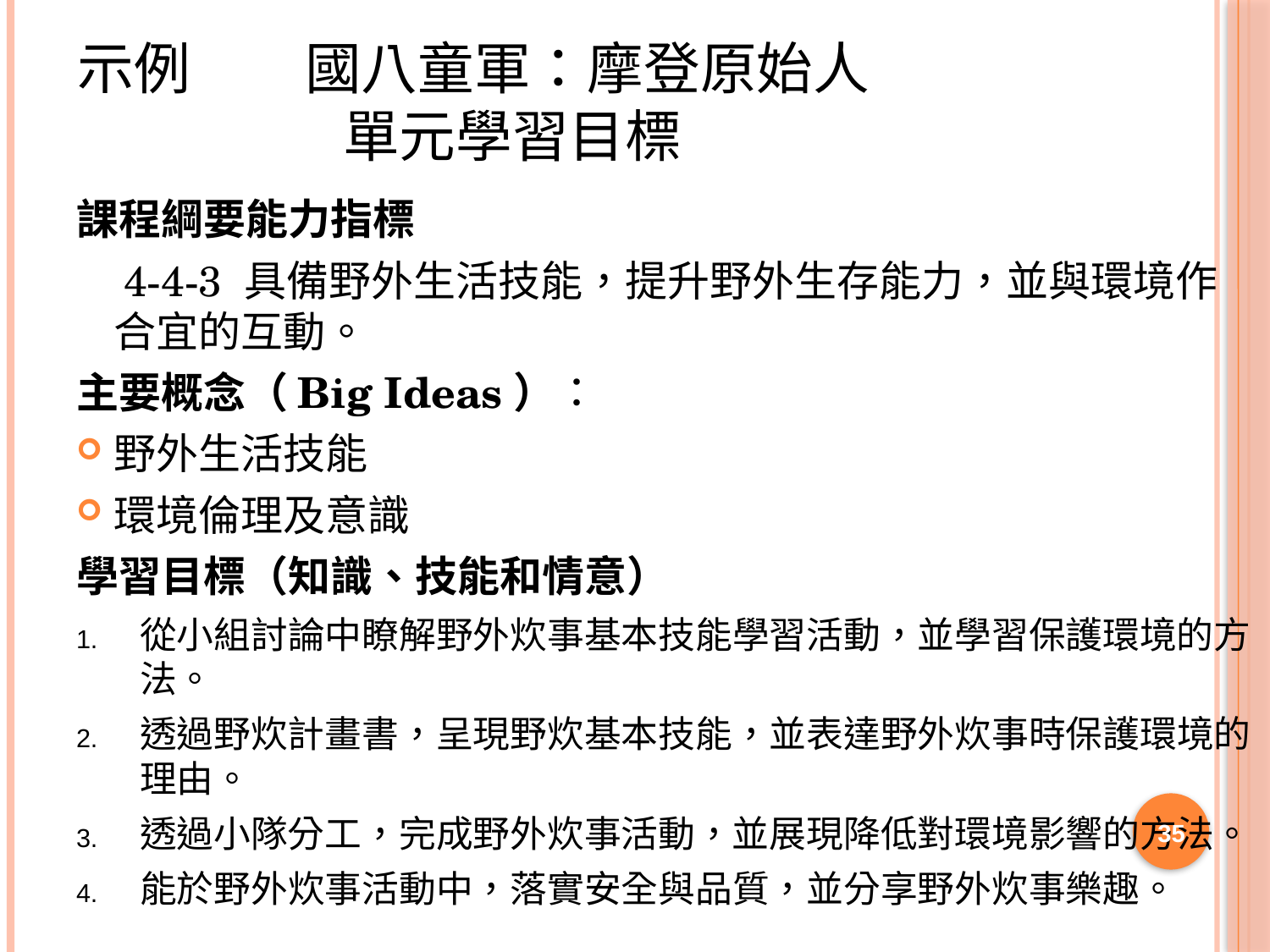

# 示例         國八童軍：摩登原始人 單元學習目標
課程綱要能力指標
    4-4-3 具備野外生活技能，提升野外生存能力，並與環境作合宜的互動。
主要概念（Big Ideas）：
野外生活技能
環境倫理及意識
學習目標（知識、技能和情意）
從小組討論中瞭解野外炊事基本技能學習活動，並學習保護環境的方法。
透過野炊計畫書，呈現野炊基本技能，並表達野外炊事時保護環境的理由。
透過小隊分工，完成野外炊事活動，並展現降低對環境影響的方法。
能於野外炊事活動中，落實安全與品質，並分享野外炊事樂趣。
35